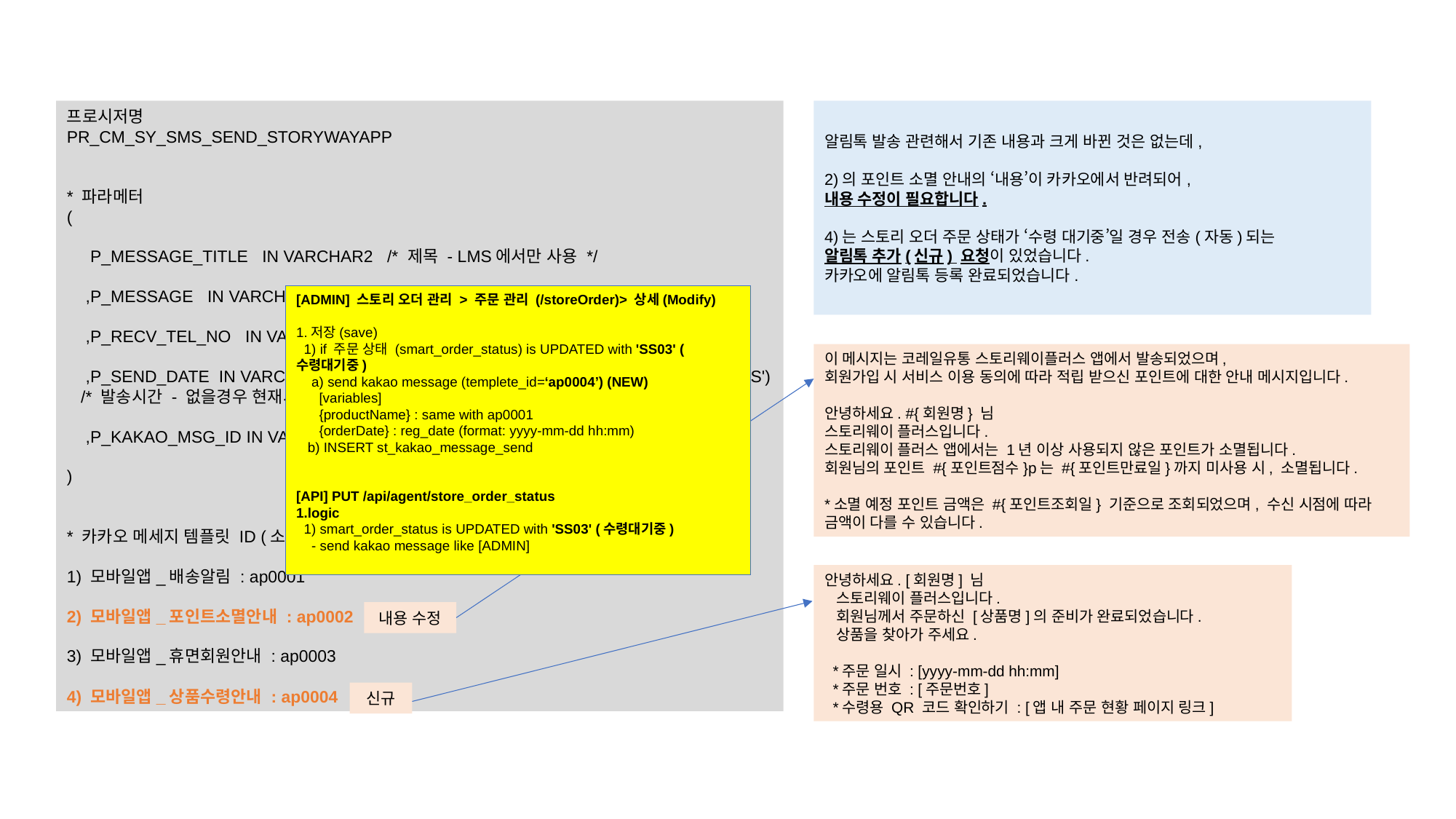

알림톡 발송 관련해서 기존 내용과 크게 바뀐 것은 없는데,

2)의 포인트 소멸 안내의 ‘내용’이 카카오에서 반려되어,
내용 수정이 필요합니다.

4)는 스토리 오더 주문 상태가 ‘수령 대기중’일 경우 전송(자동)되는
알림톡 추가(신규) 요청이 있었습니다.
카카오에 알림톡 등록 완료되었습니다.
프로시저명
PR_CM_SY_SMS_SEND_STORYWAYAPP

* 파라메터
(

     P_MESSAGE_TITLE   IN VARCHAR2   /* 제목 - LMS에서만 사용 */

    ,P_MESSAGE   IN VARCHAR2    /* SMS 내용 */

    ,P_RECV_TEL_NO   IN VARCHAR2    /* 수신자(SMS받는사람) 전화번호 */

    ,P_SEND_DATE  IN VARCHAR2 DEFAULT TO_CHAR(SYSDATE,'YYYYMMDDHH24MISS')    /* 발송시간 - 없을경우 현재시간 YYYYMMDDHH24MISS*/

    ,P_KAKAO_MSG_ID IN VARCHAR2 DEFAULT '' /* 카카오 메세지 템플릿 ID */

)

* 카카오 메세지 템플릿 ID (소문자)

1) 모바일앱_배송알림 : ap0001

2) 모바일앱_포인트소멸안내 : ap0002

3) 모바일앱_휴면회원안내 : ap0003

4) 모바일앱_상품수령안내 : ap0004
[ADMIN] 스토리 오더 관리 > 주문 관리 (/storeOrder)> 상세(Modify)

1.저장(save)
  1) if 주문 상태 (smart_order_status) is UPDATED with 'SS03' (수령대기중)
    a) send kakao message (templete_id=‘ap0004’) (NEW)
      [variables]
      {productName} : same with ap0001
      {orderDate} : reg_date (format: yyyy-mm-dd hh:mm)
   b) INSERT st_kakao_message_send

[API] PUT /api/agent/store_order_status
1.logic
  1) smart_order_status is UPDATED with 'SS03' (수령대기중)
    - send kakao message like [ADMIN]

이 메시지는 코레일유통 스토리웨이플러스 앱에서 발송되었으며,
회원가입 시 서비스 이용 동의에 따라 적립 받으신 포인트에 대한 안내 메시지입니다.

안녕하세요. #{회원명} 님
스토리웨이 플러스입니다.
스토리웨이 플러스 앱에서는 1년 이상 사용되지 않은 포인트가 소멸됩니다.
회원님의 포인트 #{포인트점수}p는 #{포인트만료일}까지 미사용 시, 소멸됩니다.

*소멸 예정 포인트 금액은 #{포인트조회일} 기준으로 조회되었으며, 수신 시점에 따라 금액이 다를 수 있습니다.
안녕하세요. [회원명] 님
  스토리웨이 플러스입니다.
  회원님께서 주문하신 [상품명]의 준비가 완료되었습니다.
  상품을 찾아가 주세요.

  *주문 일시 : [yyyy-mm-dd hh:mm]
  *주문 번호 : [주문번호]
  *수령용 QR 코드 확인하기 : [앱 내 주문 현황 페이지 링크]
내용 수정
신규